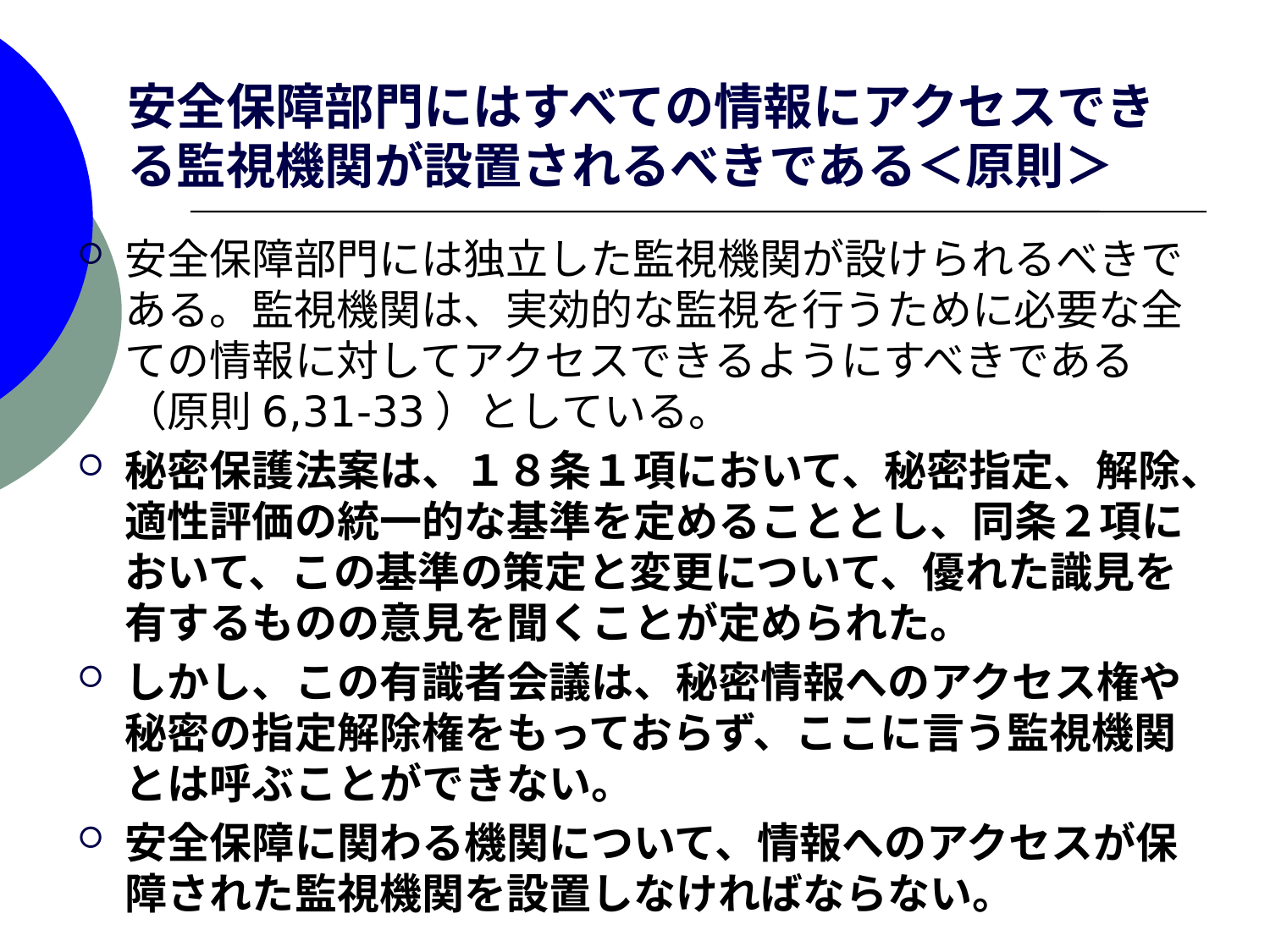

# 安全保障部門にはすべての情報にアクセスできる監視機関が設置されるべきである＜原則＞
安全保障部門には独立した監視機関が設けられるべきである。監視機関は、実効的な監視を行うために必要な全ての情報に対してアクセスできるようにすべきである（原則6,31-33）としている。
秘密保護法案は、１８条１項において、秘密指定、解除、適性評価の統一的な基準を定めることとし、同条２項において、この基準の策定と変更について、優れた識見を有するものの意見を聞くことが定められた。
しかし、この有識者会議は、秘密情報へのアクセス権や秘密の指定解除権をもっておらず、ここに言う監視機関とは呼ぶことができない。
安全保障に関わる機関について、情報へのアクセスが保障された監視機関を設置しなければならない。